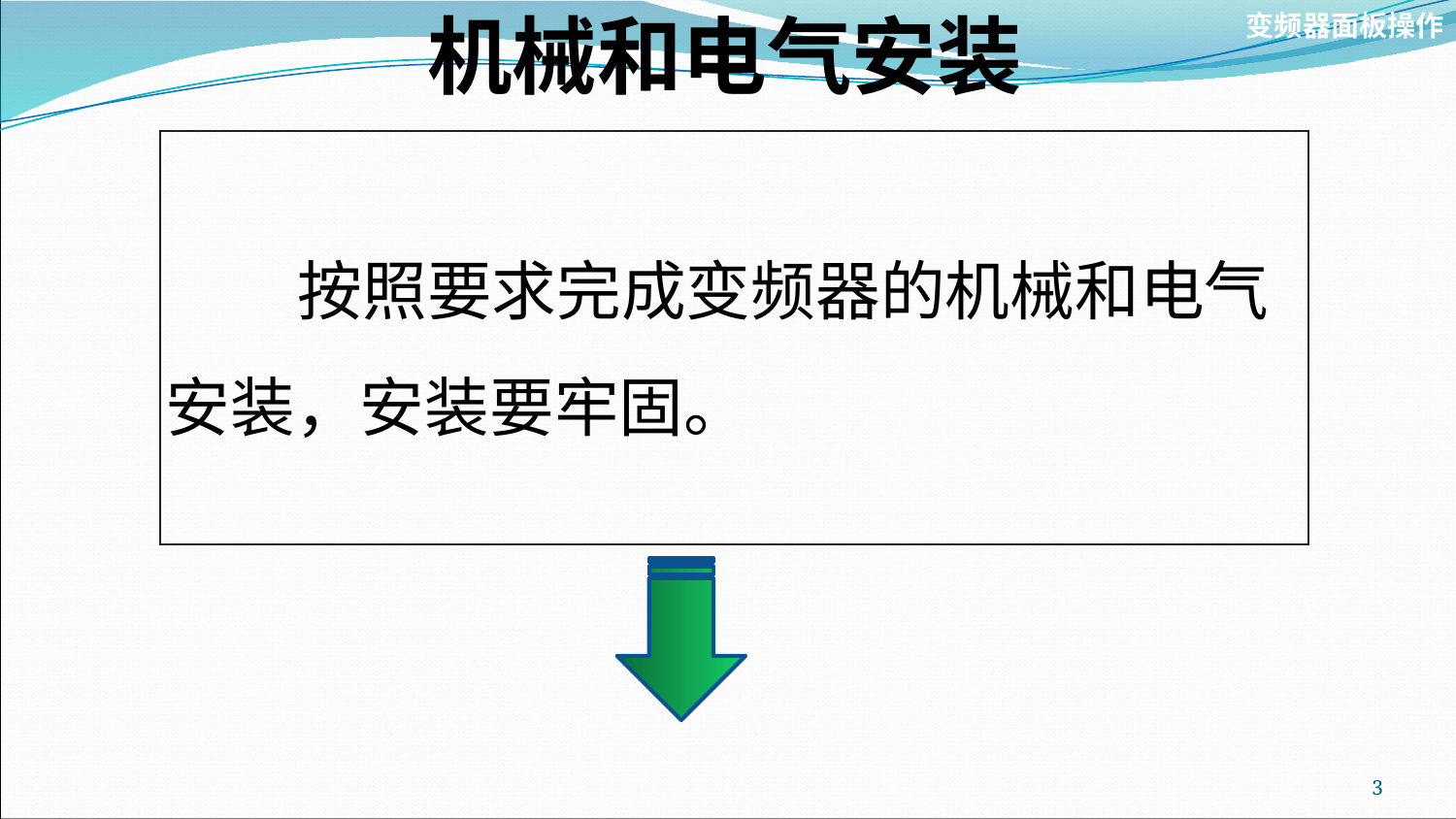

变频器面板操作
机械和电气安装

        按照要求完成变频器的机械和电气安装，安装要牢固。

3